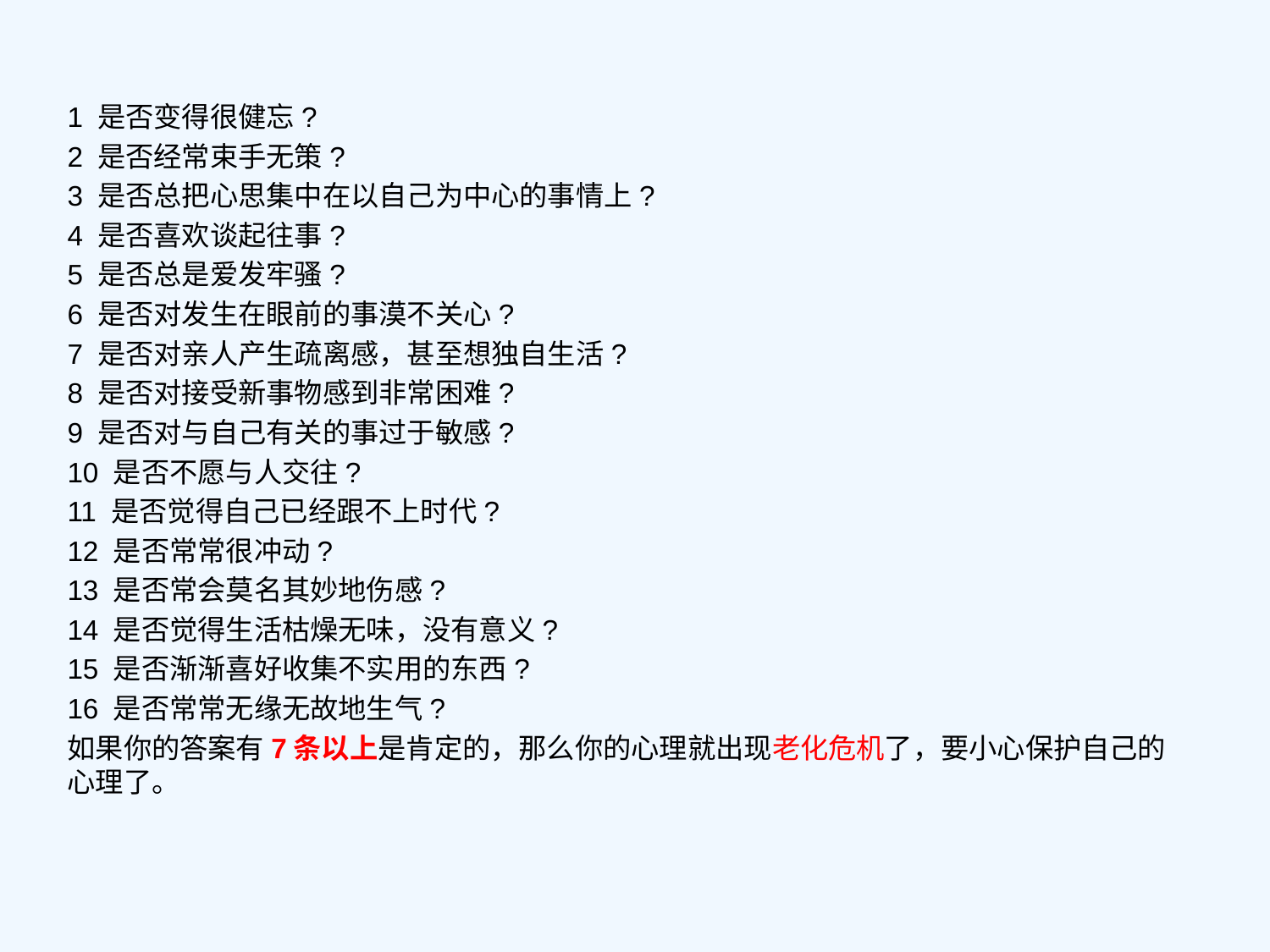

1 是否变得很健忘?
2 是否经常束手无策?
3 是否总把心思集中在以自己为中心的事情上?
4 是否喜欢谈起往事?
5 是否总是爱发牢骚?
6 是否对发生在眼前的事漠不关心?
7 是否对亲人产生疏离感，甚至想独自生活?
8 是否对接受新事物感到非常困难?
9 是否对与自己有关的事过于敏感?
10 是否不愿与人交往?
11 是否觉得自己已经跟不上时代?
12 是否常常很冲动?
13 是否常会莫名其妙地伤感?
14 是否觉得生活枯燥无味，没有意义?
15 是否渐渐喜好收集不实用的东西?
16 是否常常无缘无故地生气?
如果你的答案有7条以上是肯定的，那么你的心理就出现老化危机了，要小心保护自己的心理了。